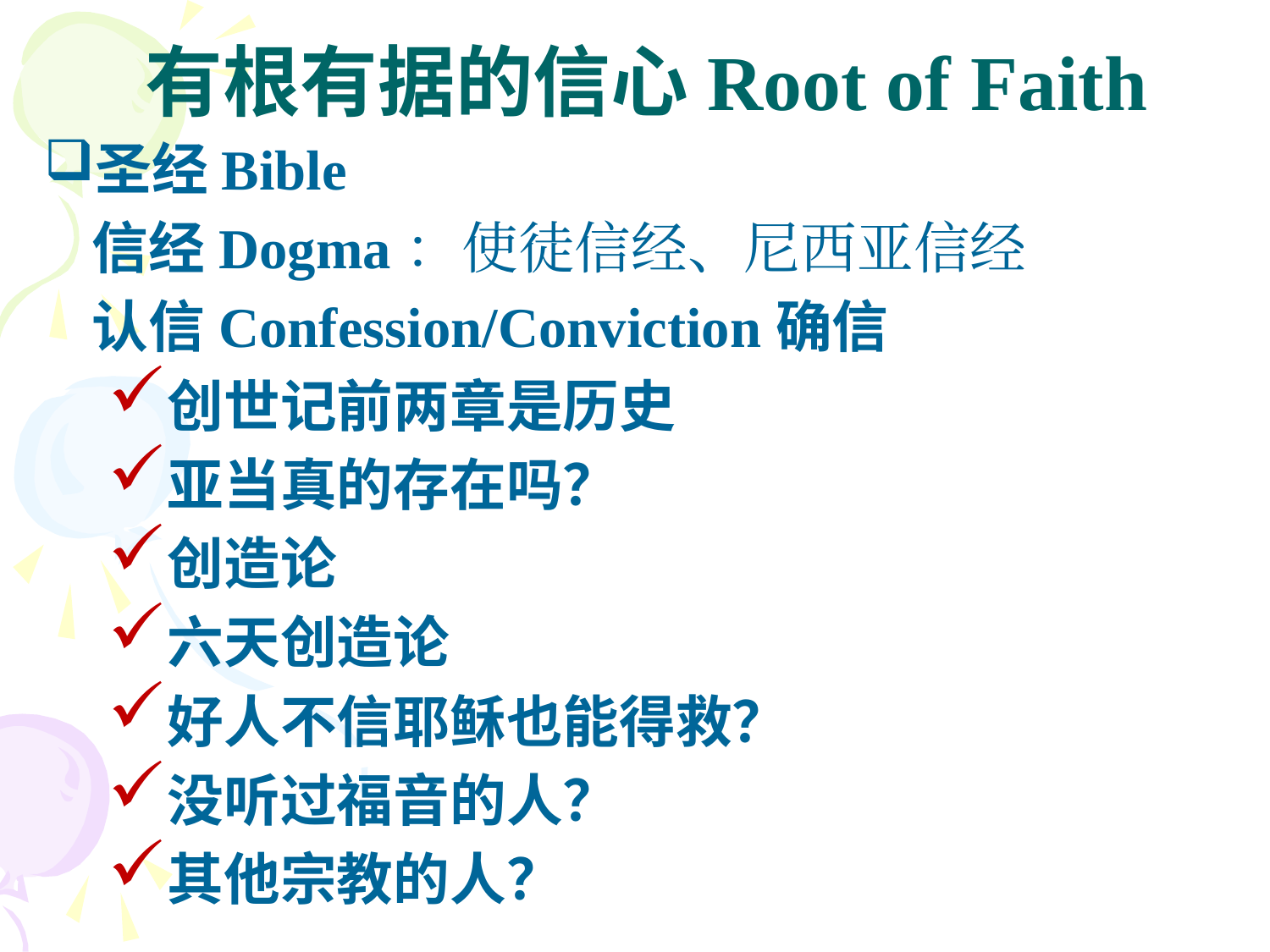

# 有根有据的信心Root of Faith
圣经Bible
	信经Dogma：使徒信经、尼西亚信经
	认信Confession/Conviction确信
创世记前两章是历史
亚当真的存在吗？
创造论
六天创造论
好人不信耶稣也能得救？
没听过福音的人？
其他宗教的人？